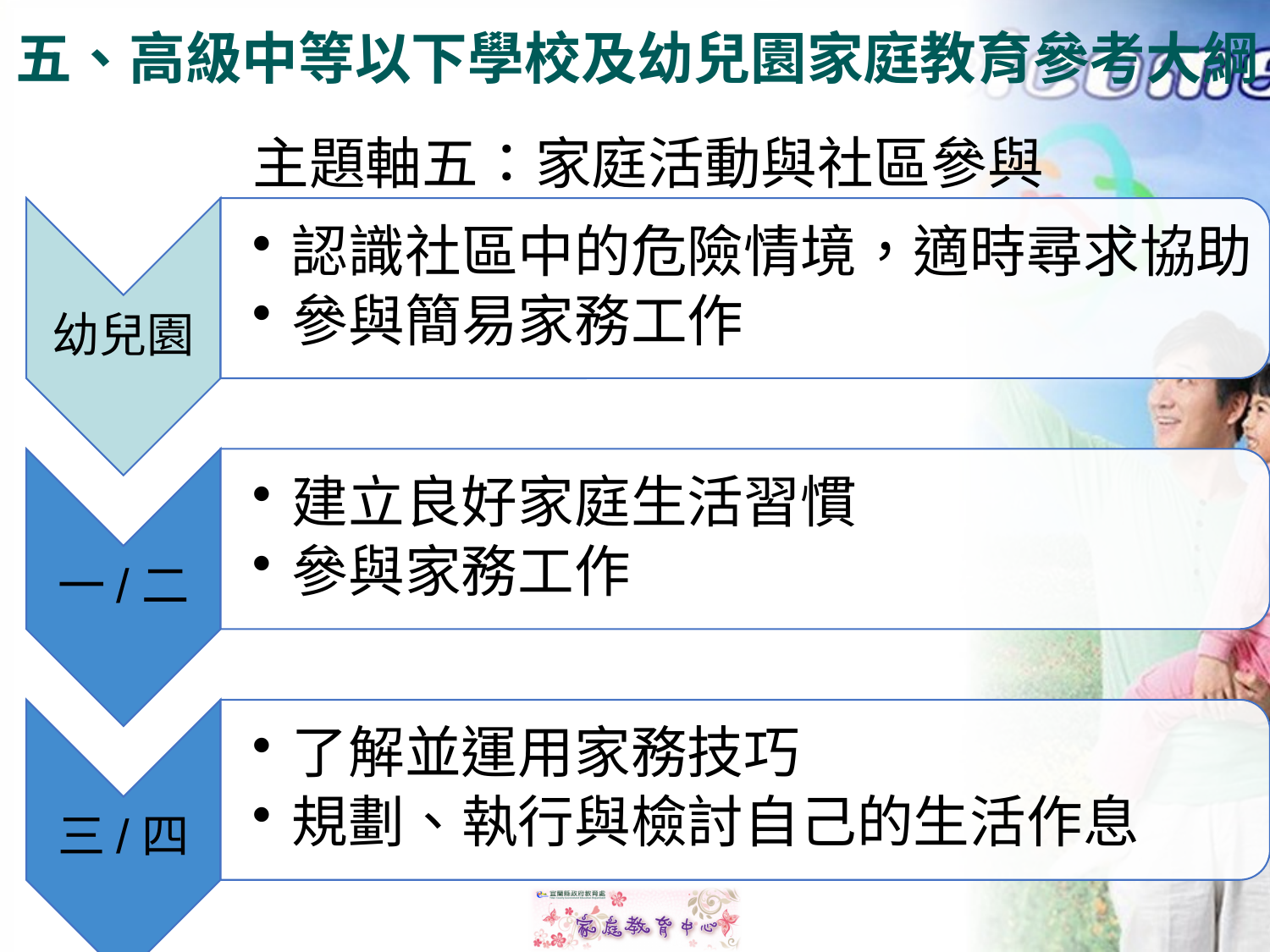

五、高級中等以下學校及幼兒園家庭教育參考大綱
主題軸五：家庭活動與社區參與
幼兒園
認識社區中的危險情境，適時尋求協助
參與簡易家務工作
一/二
建立良好家庭生活習慣
參與家務工作
三/四
了解並運用家務技巧
規劃、執行與檢討自己的生活作息
63